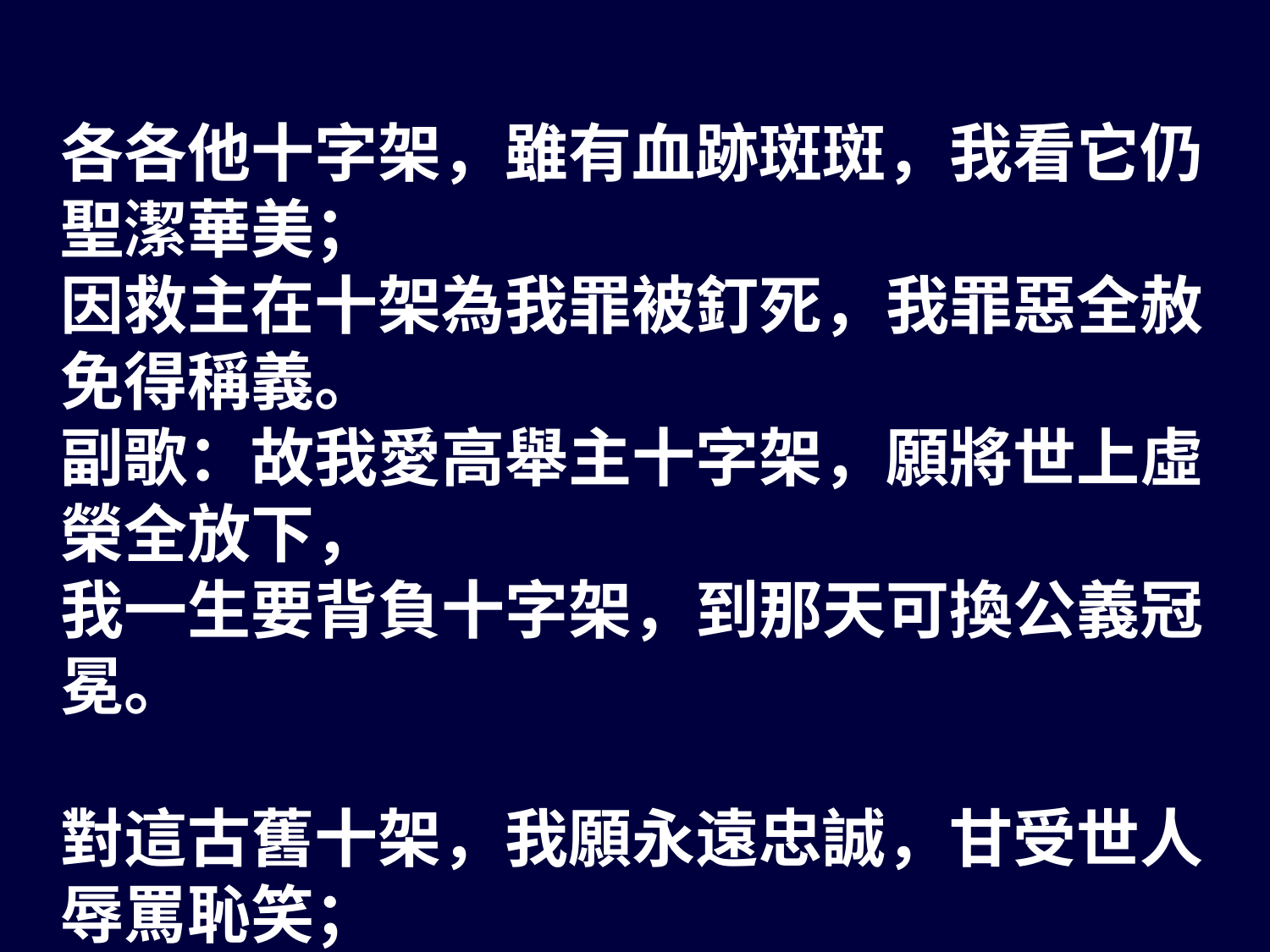

各各他十字架，雖有血跡斑斑，我看它仍聖潔華美；
因救主在十架為我罪被釘死，我罪惡全赦免得稱義。
副歌：故我愛高舉主十字架，願將世上虛榮全放下，
我一生要背負十字架，到那天可換公義冠冕。

對這古舊十架，我願永遠忠誠，甘受世人辱罵恥笑；
救主快要再來，迎接我到天家，與救主共享永遠榮耀。
副歌：故我愛高舉主十字架，願將世上虛榮全放下，
我一生要背負十字架，到那天可換公義冠冕。